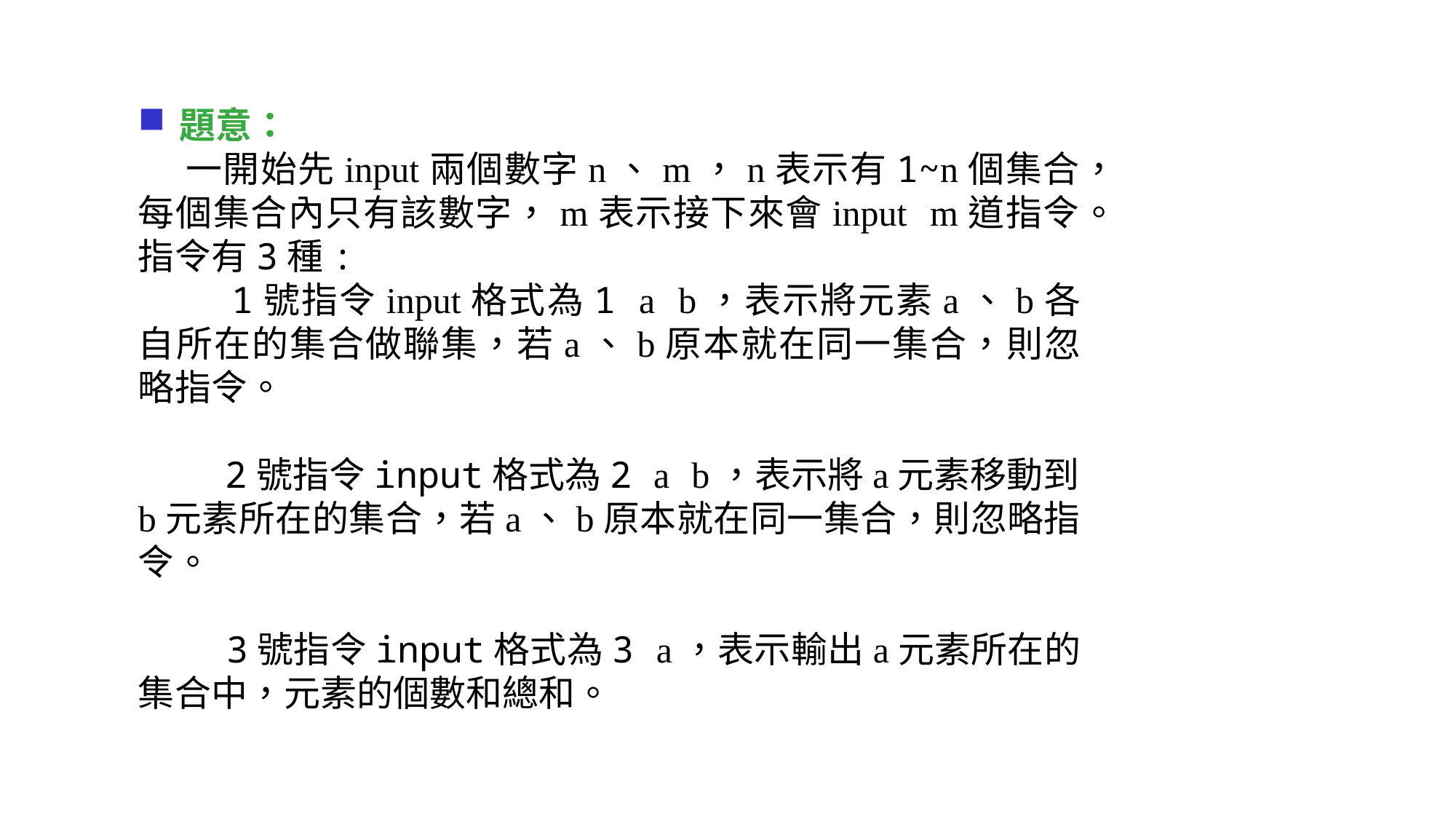

題意：
    一開始先input兩個數字n、m，n表示有1~n個集合，每個集合內只有該數字，m表示接下來會input m道指令。指令有3種:
    1號指令input格式為1 a b，表示將元素a、b各自所在的集合做聯集，若a、b原本就在同一集合，則忽略指令。

    2號指令input格式為2 a b，表示將a元素移動到b元素所在的集合，若a、b原本就在同一集合，則忽略指令。

    3號指令input格式為3 a，表示輸出a元素所在的集合中，元素的個數和總和。